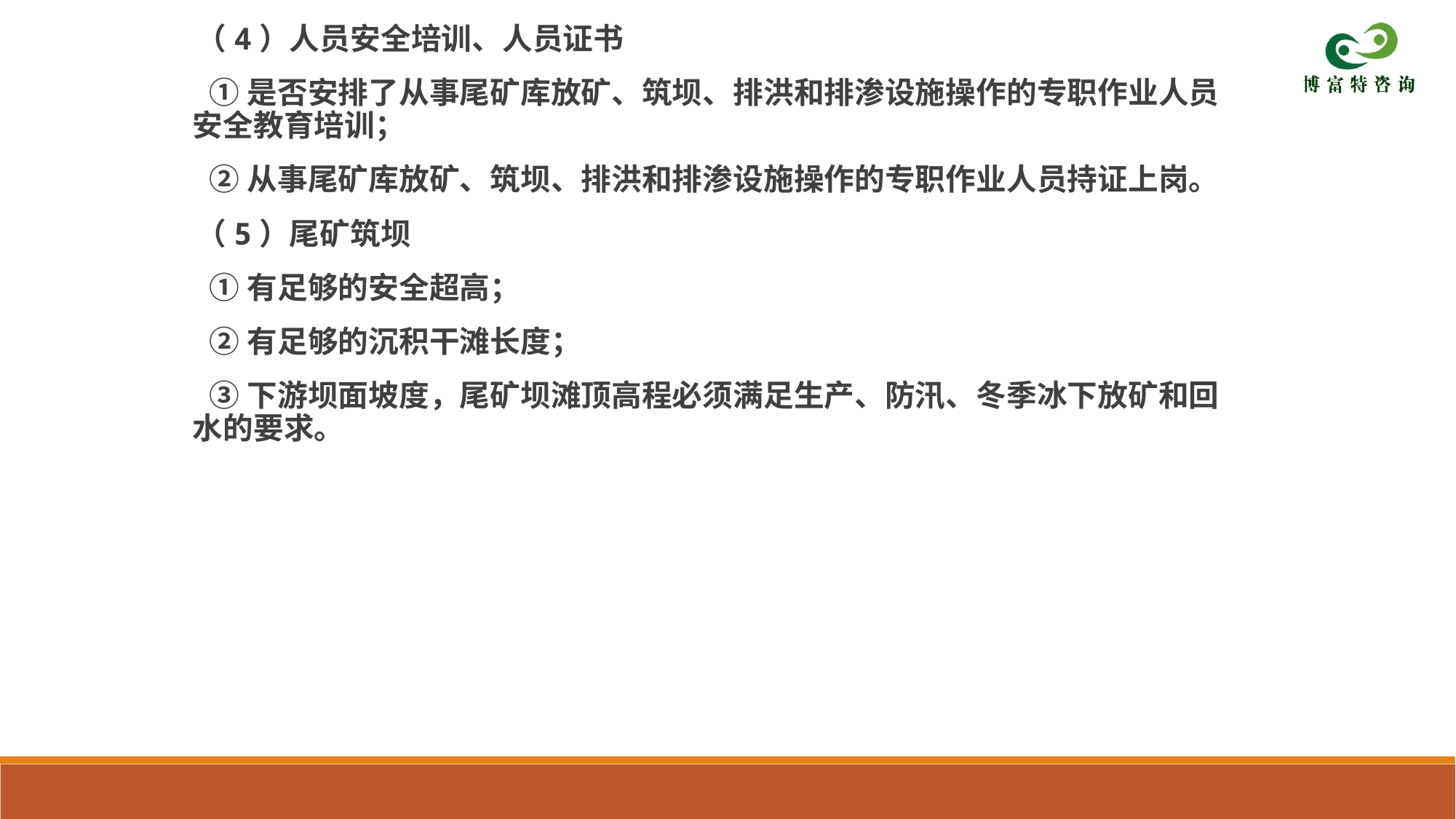

（4）人员安全培训、人员证书
    ①是否安排了从事尾矿库放矿、筑坝、排洪和排渗设施操作的专职作业人员安全教育培训；
    ②从事尾矿库放矿、筑坝、排洪和排渗设施操作的专职作业人员持证上岗。
 （5）尾矿筑坝
    ①有足够的安全超高；
    ②有足够的沉积干滩长度；
    ③下游坝面坡度，尾矿坝滩顶高程必须满足生产、防汛、冬季冰下放矿和回水的要求。